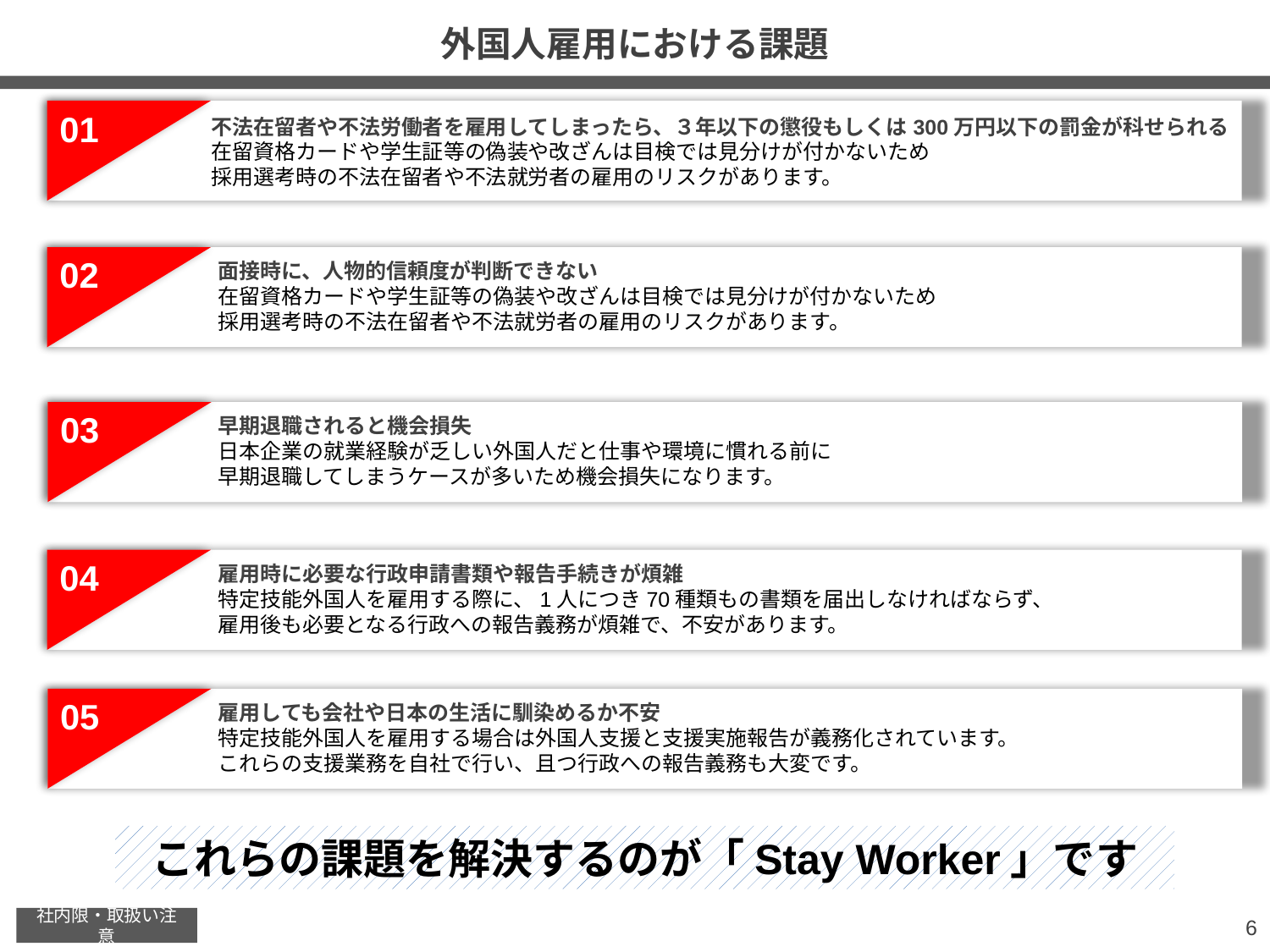

# 外国人雇用における課題

01
不法在留者や不法労働者を雇用してしまったら、３年以下の懲役もしくは300万円以下の罰金が科せられる
在留資格カードや学生証等の偽装や改ざんは目検では見分けが付かないため
採用選考時の不法在留者や不法就労者の雇用のリスクがあります。
02

面接時に、人物的信頼度が判断できない
在留資格カードや学生証等の偽装や改ざんは目検では見分けが付かないため
採用選考時の不法在留者や不法就労者の雇用のリスクがあります。
03

早期退職されると機会損失
日本企業の就業経験が乏しい外国人だと仕事や環境に慣れる前に
早期退職してしまうケースが多いため機会損失になります。
04

雇用時に必要な行政申請書類や報告手続きが煩雑
特定技能外国人を雇用する際に、1人につき70種類もの書類を届出しなければならず、
雇用後も必要となる行政への報告義務が煩雑で、不安があります。
05

雇用しても会社や日本の生活に馴染めるか不安
特定技能外国人を雇用する場合は外国人支援と支援実施報告が義務化されています。
これらの支援業務を自社で行い、且つ行政への報告義務も大変です。
これらの課題を解決するのが「Stay Worker」です
6